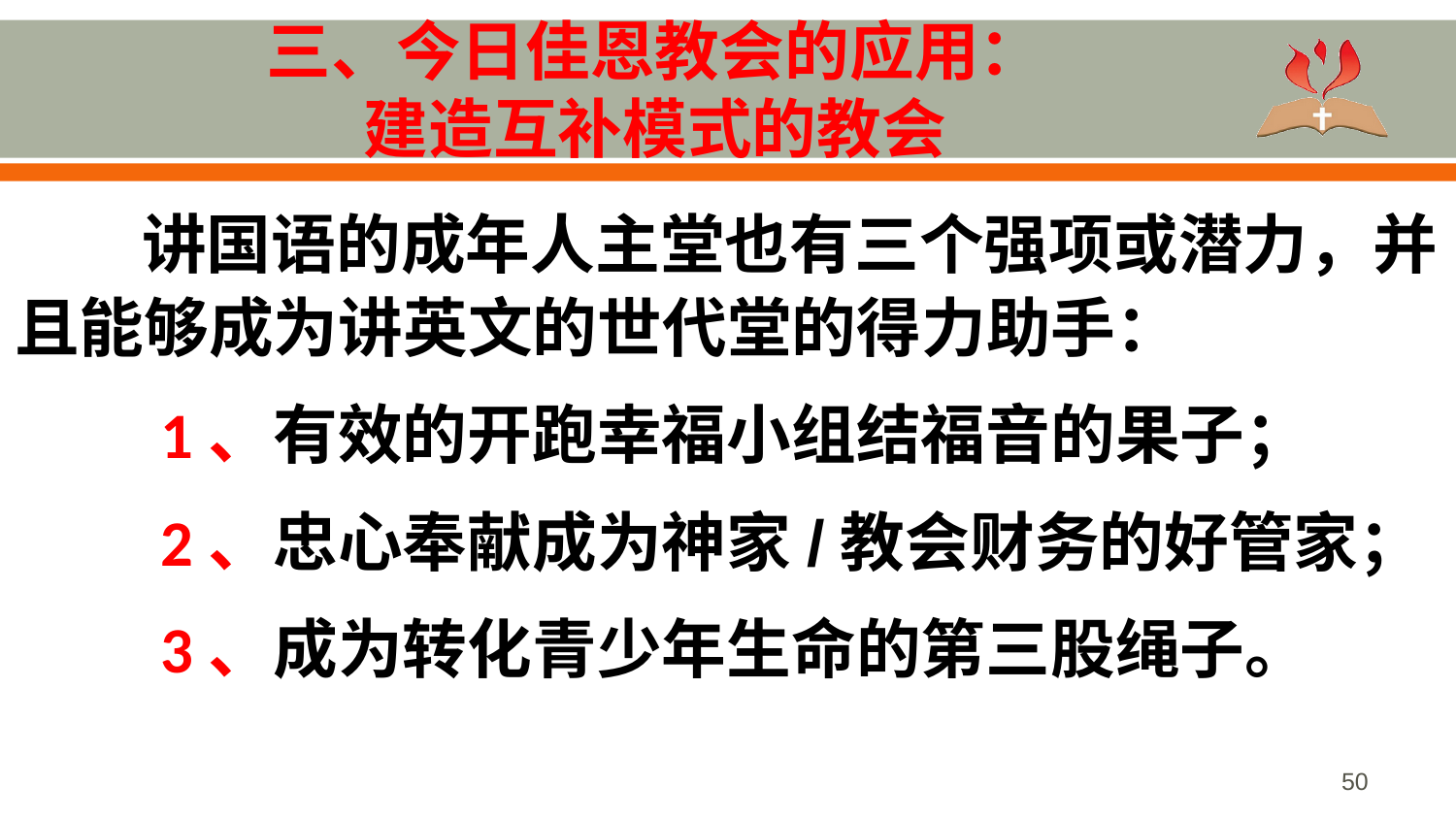

# 三、今日佳恩教会的应用： 建造互补模式的教会
讲国语的成年人主堂也有三个强项或潜力，并且能够成为讲英文的世代堂的得力助手：
	1、有效的开跑幸福小组结福音的果子；
	2、忠心奉献成为神家/教会财务的好管家；
	3、成为转化青少年生命的第三股绳子。

50